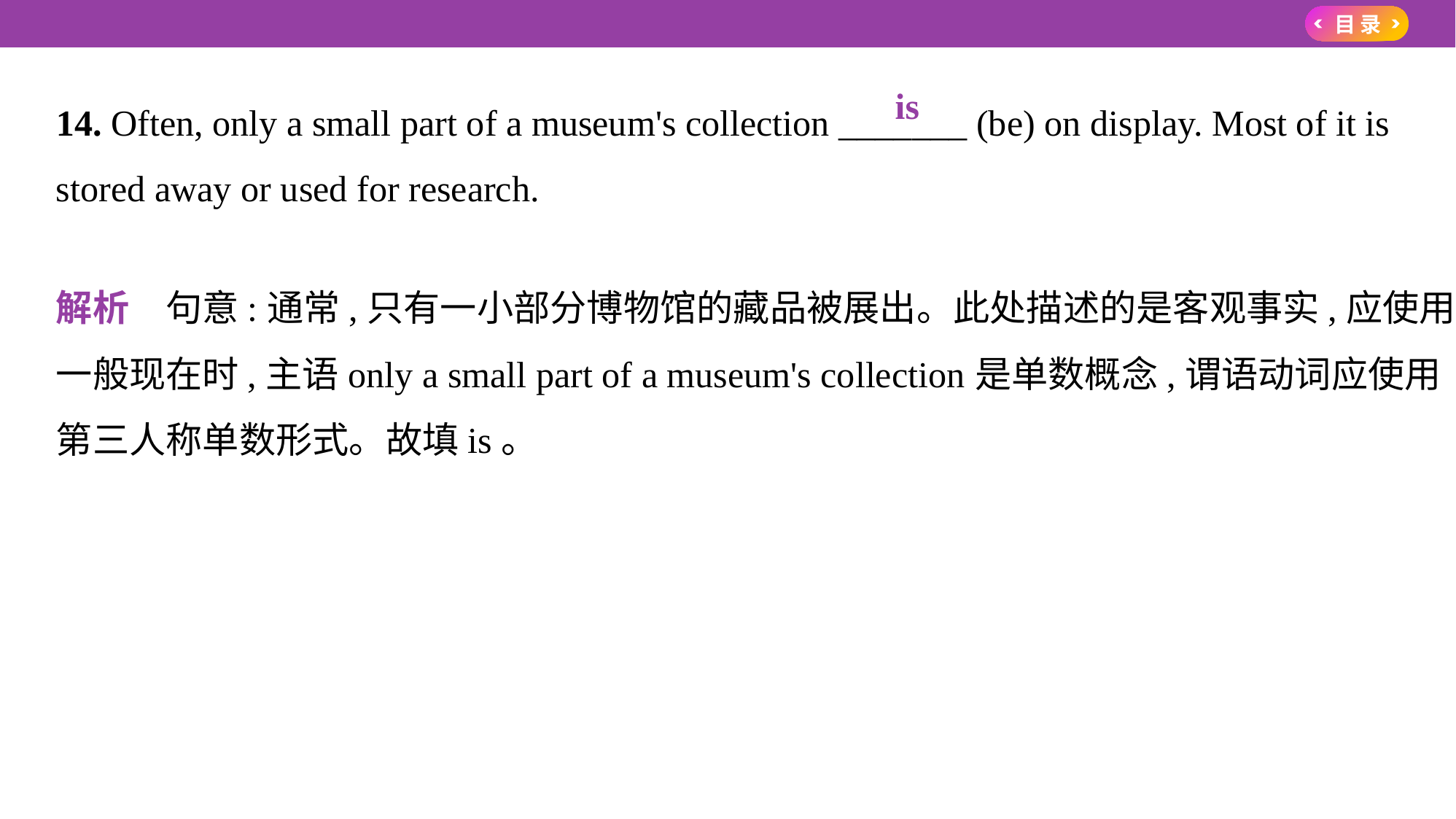

14. Often, only a small part of a museum's collection _______ (be) on display. Most of it is
stored away or used for research.

解析　句意:通常,只有一小部分博物馆的藏品被展出。此处描述的是客观事实,应使用
一般现在时,主语only a small part of a museum's collection是单数概念,谓语动词应使用
第三人称单数形式。故填is。
　is